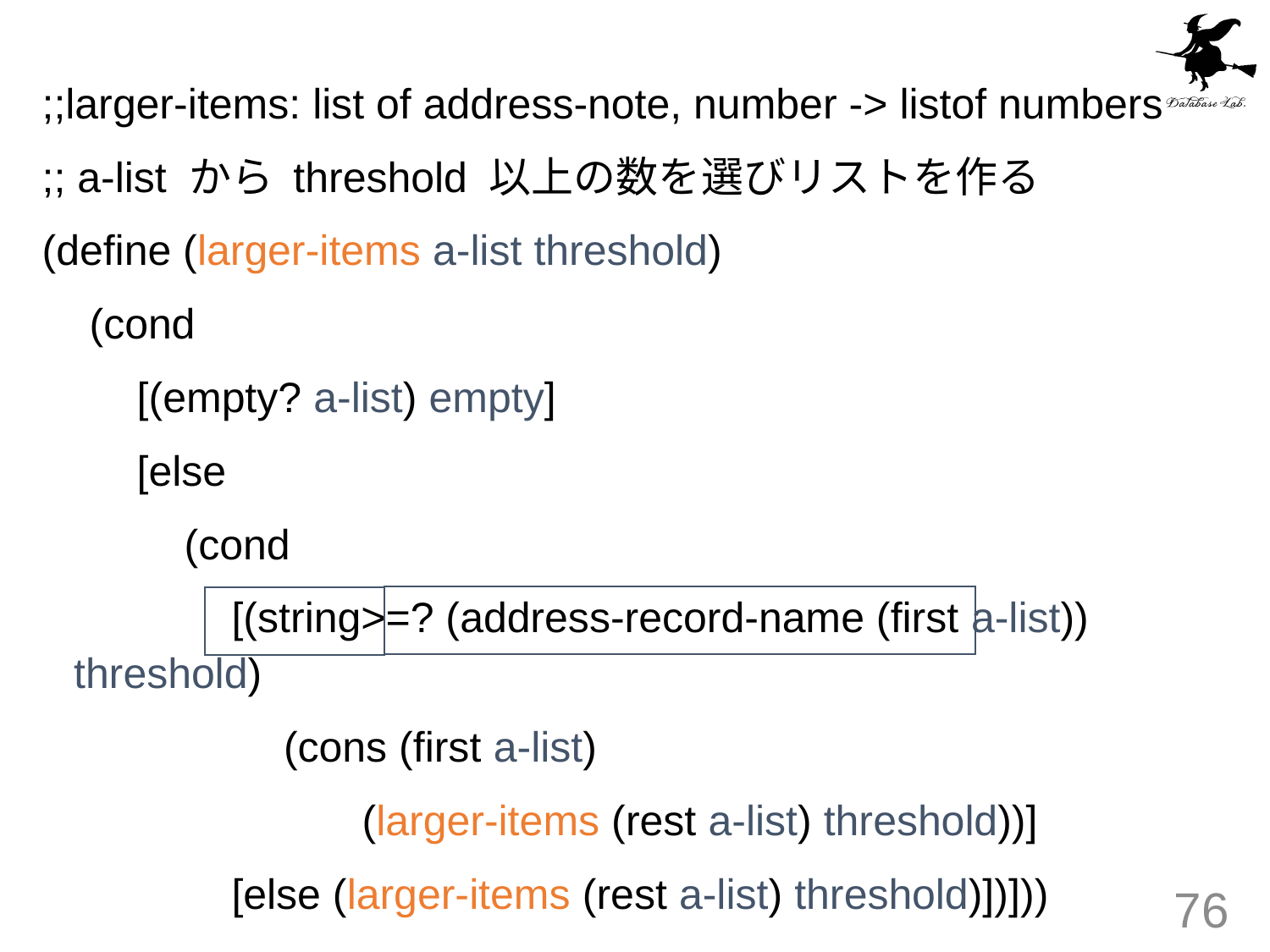

#
;;larger-items: list of address-note, number -> listof numbers
;; a-list から threshold 以上の数を選びリストを作る
(define (larger-items a-list threshold)
    (cond
        [(empty? a-list) empty]
        [else
            (cond
                [(string>=? (address-record-name (first a-list)) threshold)
		       (cons (first a-list)
                           (larger-items (rest a-list) threshold))]
                [else (larger-items (rest a-list) threshold)])]))

76